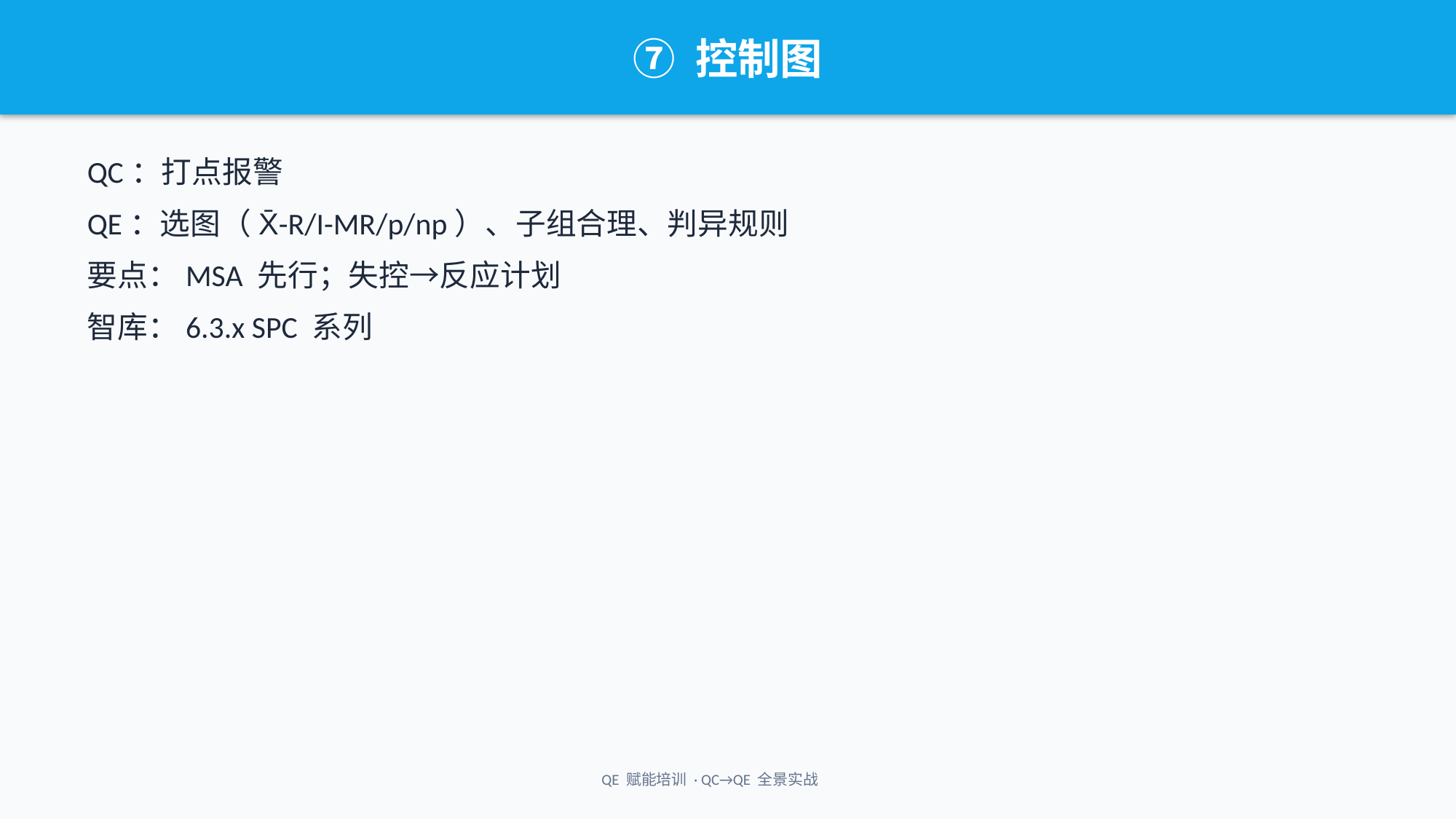

⑦ 控制图
QC：打点报警
QE：选图（X̄-R/I-MR/p/np）、子组合理、判异规则
要点：MSA 先行；失控→反应计划
智库：6.3.x SPC 系列
QE 赋能培训 · QC→QE 全景实战